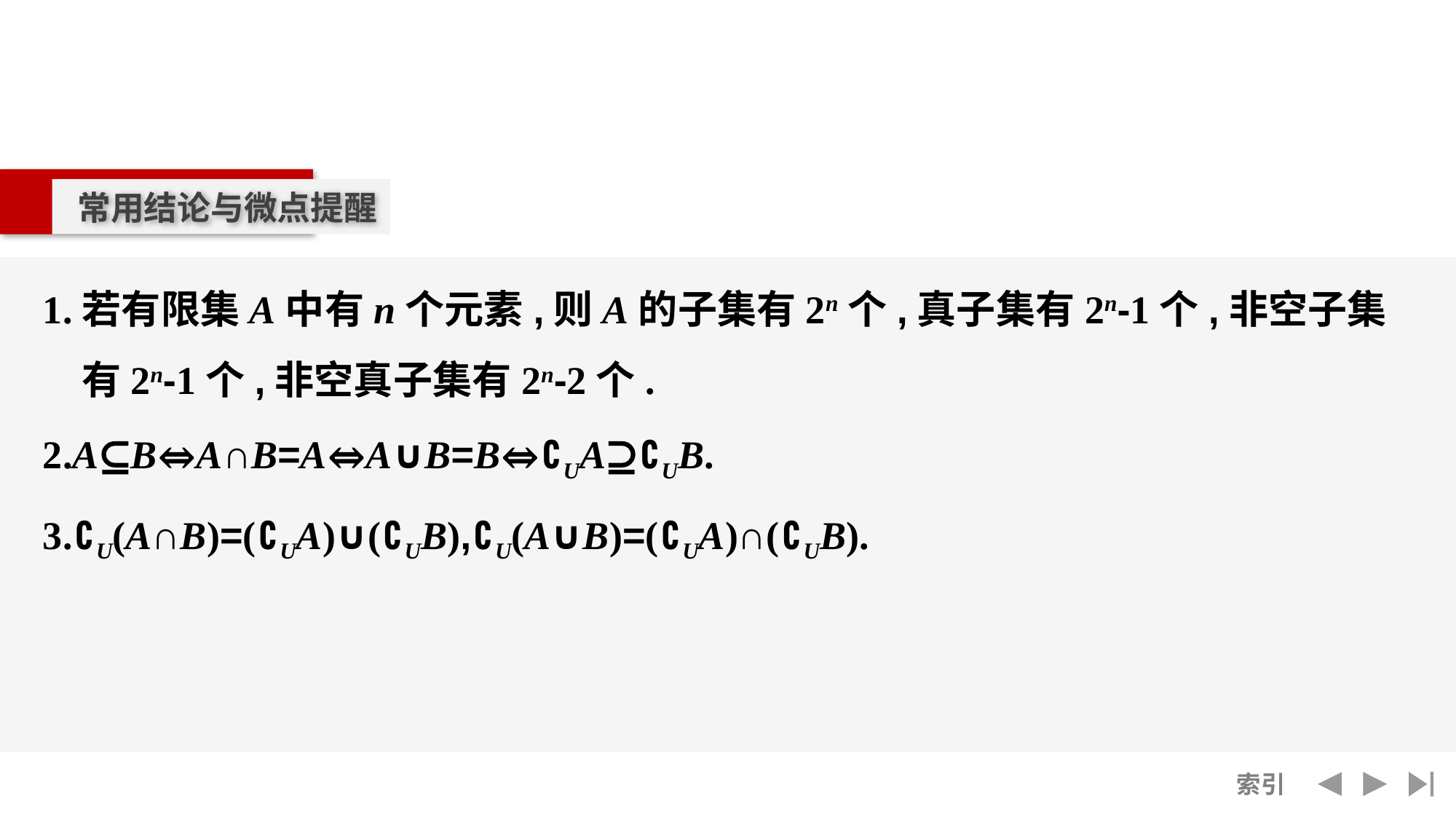

常用结论与微点提醒
1.若有限集A中有n个元素,则A的子集有2n个,真子集有2n-1个,非空子集有2n-1个,非空真子集有2n-2个.
2.A⊆B⇔A∩B=A⇔A∪B=B⇔∁UA⊇∁UB.
3.∁U(A∩B)=(∁UA)∪(∁UB),∁U(A∪B)=(∁UA)∩(∁UB).